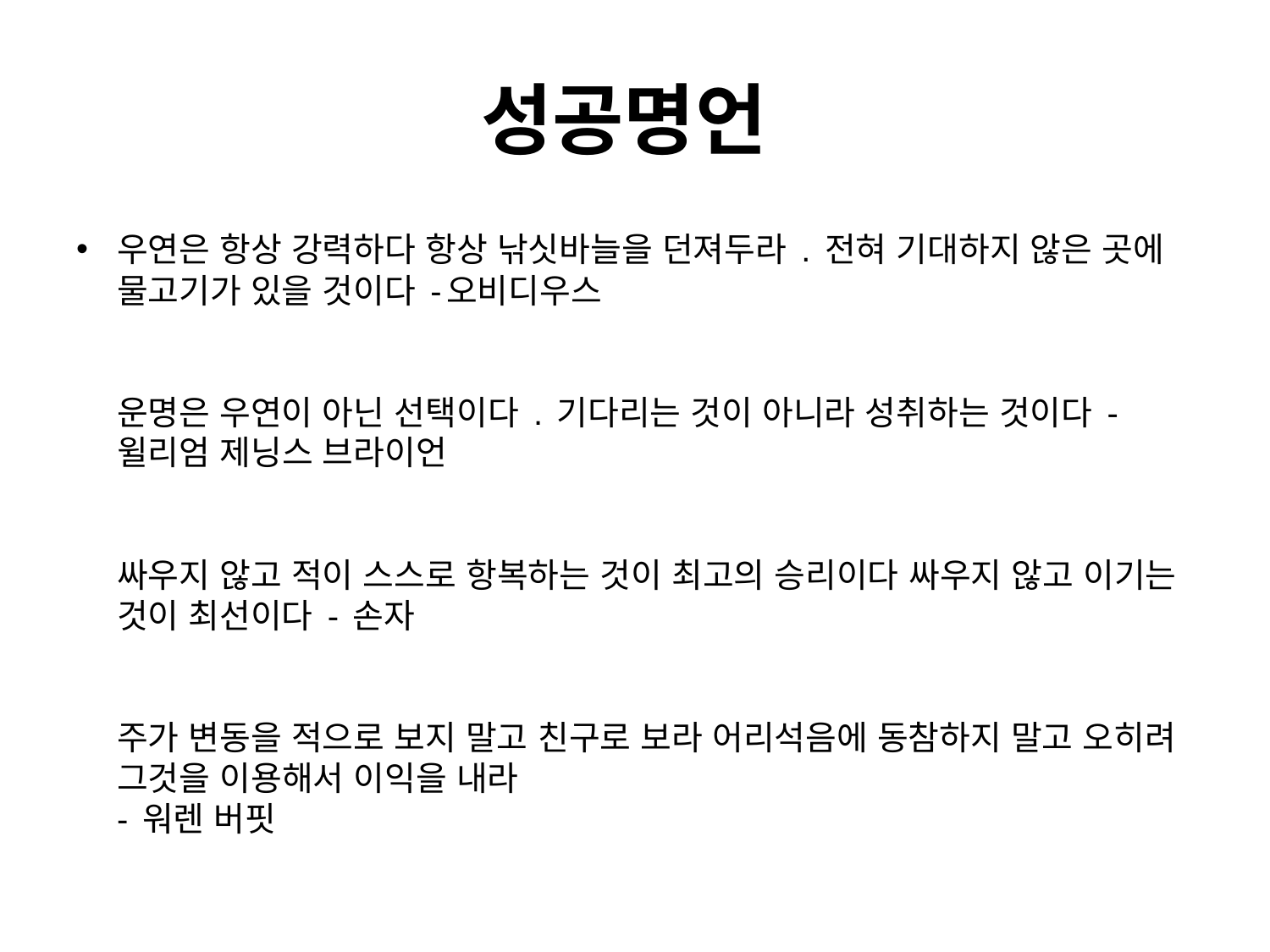

# 성공명언
우연은 항상 강력하다 항상 낚싯바늘을 던져두라 . 전혀 기대하지 않은 곳에 물고기가 있을 것이다 -오비디우스
운명은 우연이 아닌 선택이다 . 기다리는 것이 아니라 성취하는 것이다 - 윌리엄 제닝스 브라이언
싸우지 않고 적이 스스로 항복하는 것이 최고의 승리이다 싸우지 않고 이기는 것이 최선이다 - 손자
주가 변동을 적으로 보지 말고 친구로 보라 어리석음에 동참하지 말고 오히려 그것을 이용해서 이익을 내라
- 워렌 버핏